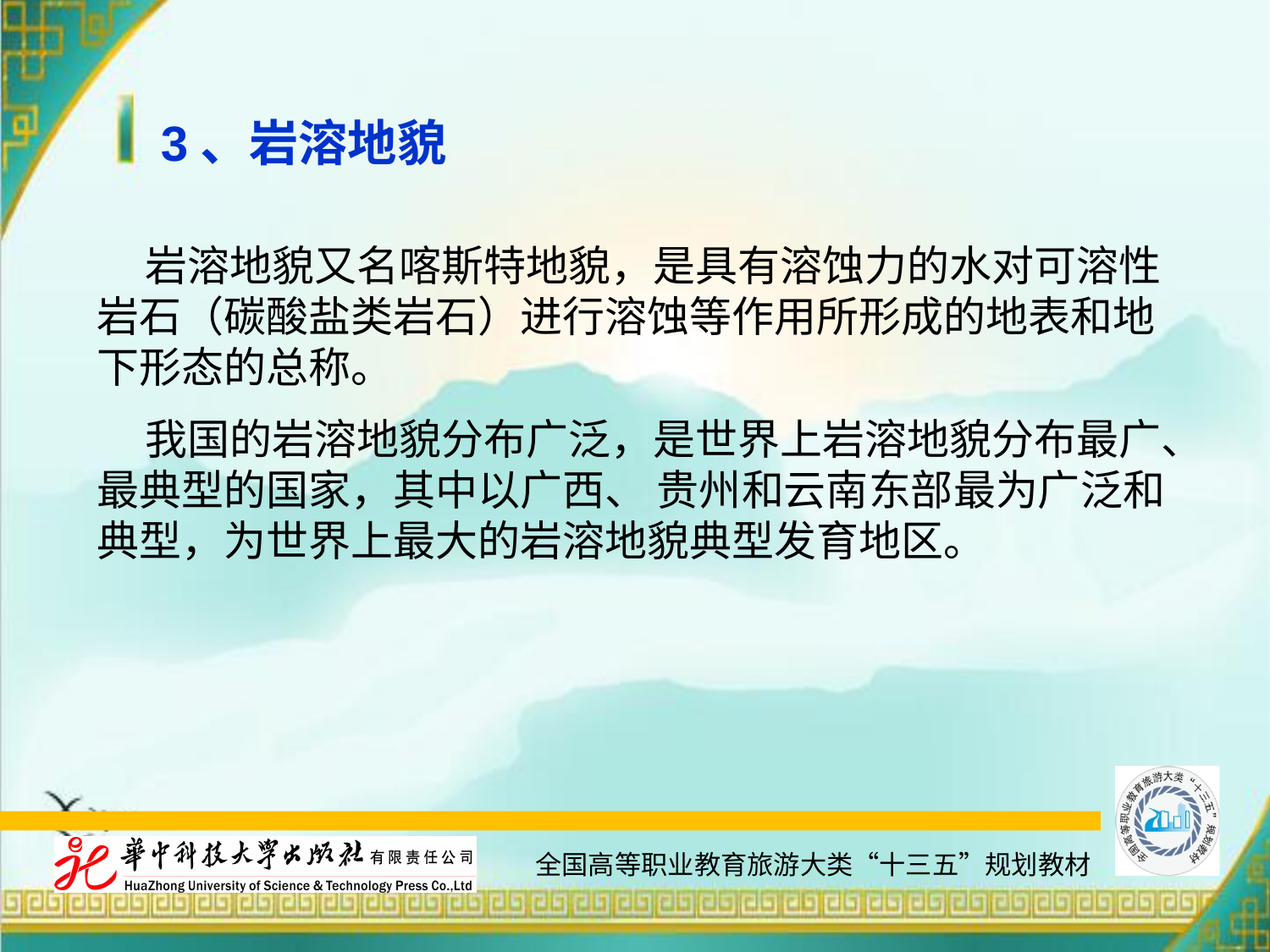

3、岩溶地貌
    岩溶地貌又名喀斯特地貌，是具有溶蚀力的水对可溶性岩石（碳酸盐类岩石）进行溶蚀等作用所形成的地表和地下形态的总称。
    我国的岩溶地貌分布广泛，是世界上岩溶地貌分布最广、最典型的国家，其中以广西、 贵州和云南东部最为广泛和典型，为世界上最大的岩溶地貌典型发育地区。